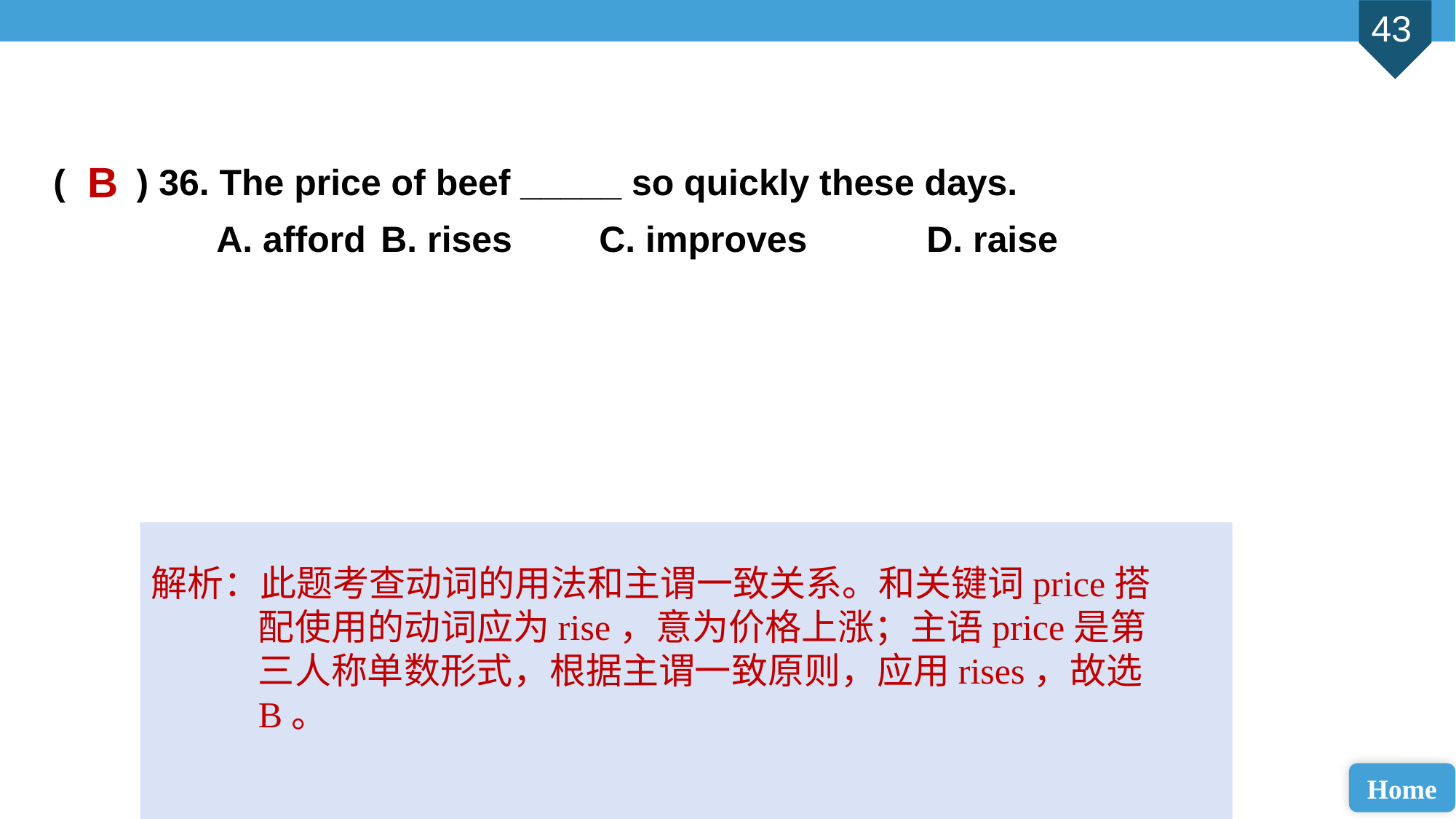

(       ) 36. The price of beef _____ so quickly these days.
                A. afford 	B. rises 	C. improves 	D. raise
B

解析：此题考查动词的用法和主谓一致关系。和关键词price搭配使用的动词应为rise，意为价格上涨；主语price是第三人称单数形式，根据主谓一致原则，应用rises，故选B。